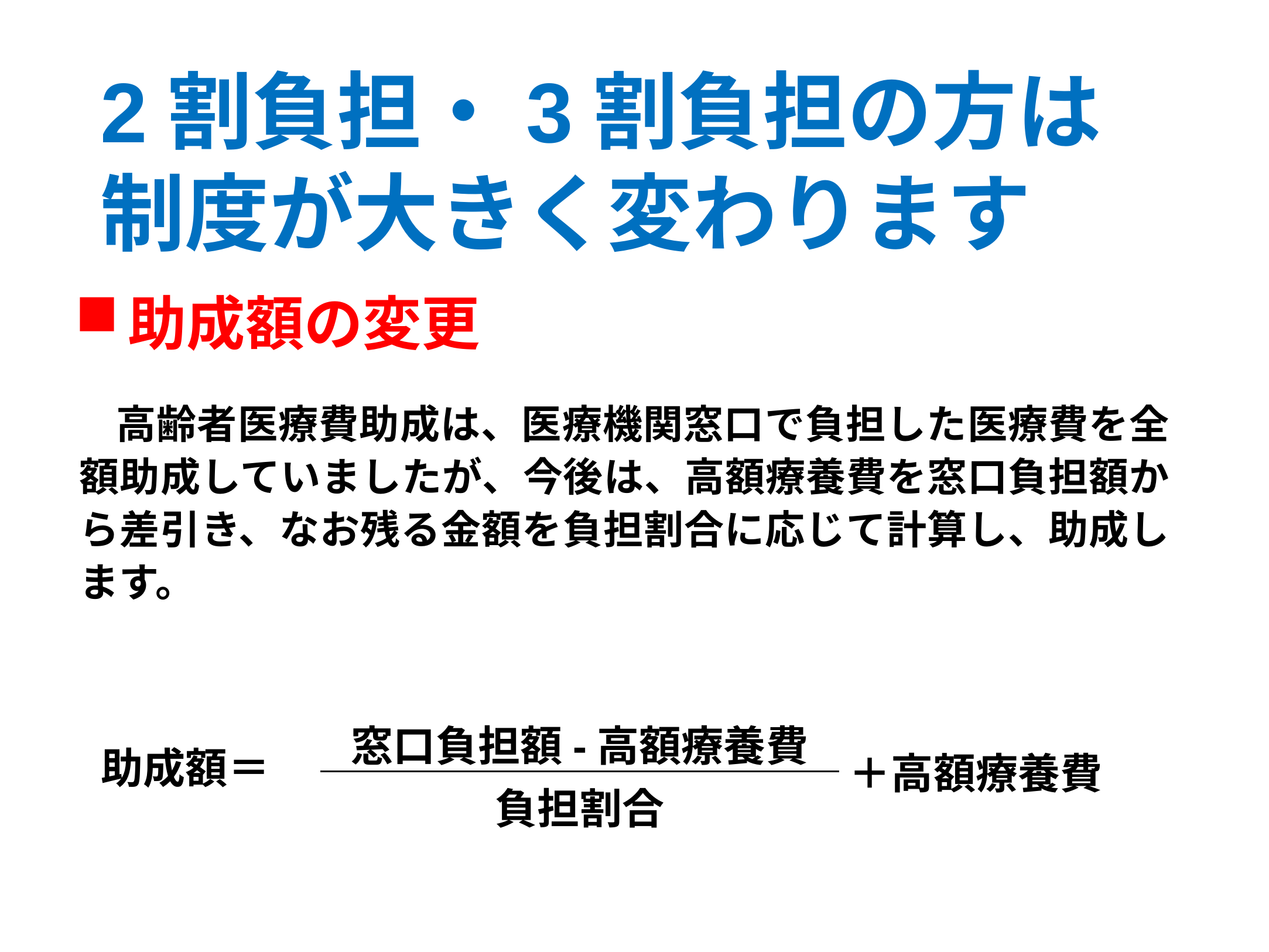

2割負担・3割負担の方は
制度が大きく変わります
助成額の変更
高齢者医療費助成は、医療機関窓口で負担した医療費を全額助成していましたが、今後は、高額療養費を窓口負担額から差引き、なお残る金額を負担割合に応じて計算し、助成します。
〈現行〉
10月　医療機関に受診
11月1日～1１月10日までに役場へ申請
11月25日　指定口座へ支給
窓口負担額-高額療養費
負担割合
助成額＝
＋高額療養費

〈これから〉
10月　医療機関に受診
11月1日～11月末日までに役場へ申請
２月25日　指定口座へ支給
制度に関する詳細は、次のとおりです。